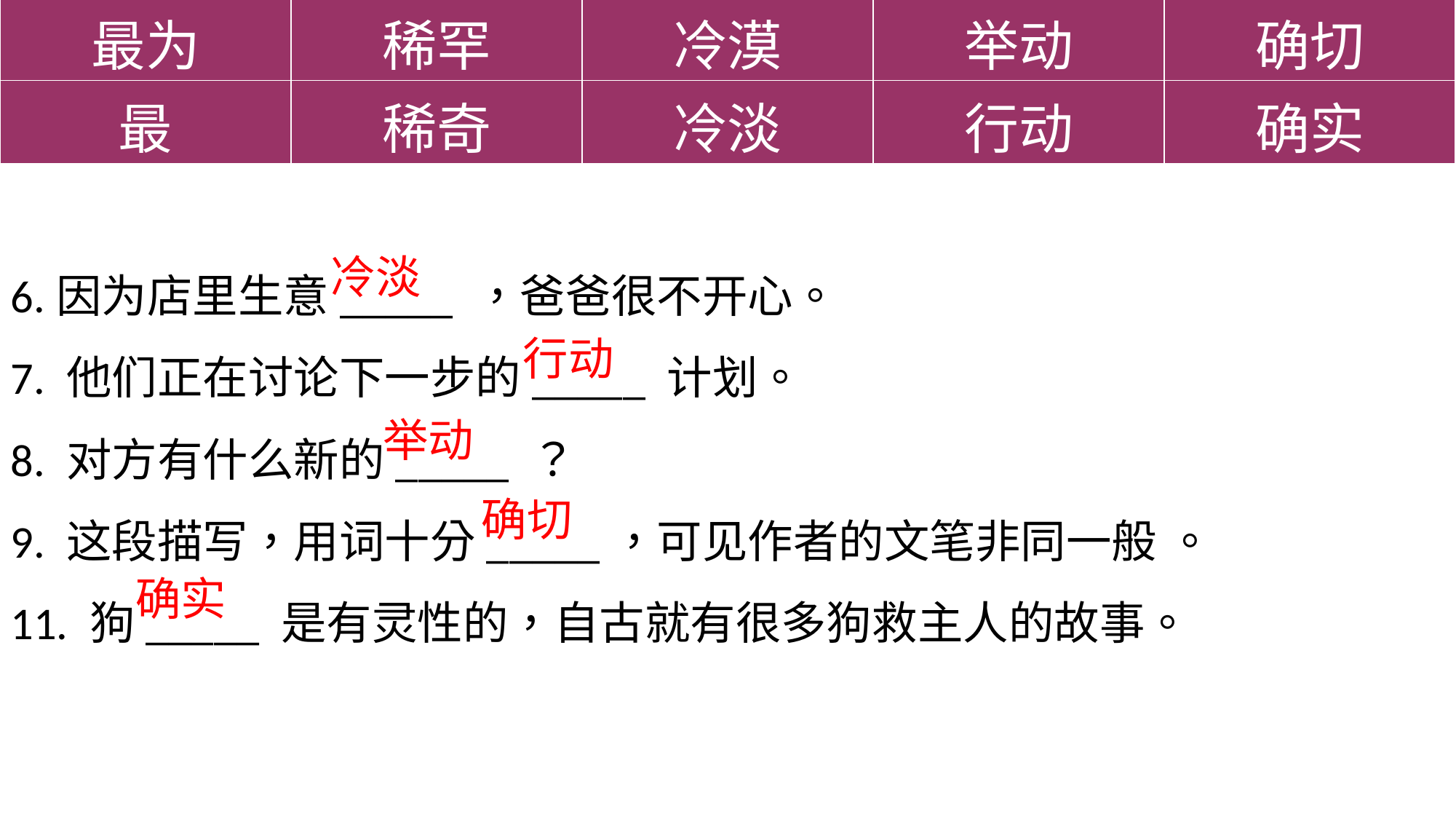

| 最为 | 稀罕 | 冷漠 | 举动 | 确切 |
| --- | --- | --- | --- | --- |
| 最 | 稀奇 | 冷淡 | 行动 | 确实 |
6.因为店里生意_____ ，爸爸很不开心。
7. 他们正在讨论下一步的_____ 计划。
8. 对方有什么新的_____ ？
9. 这段描写，用词十分_____，可见作者的文笔非同一般 。
11. 狗_____ 是有灵性的，自古就有很多狗救主人的故事。
冷淡
行动
举动
确切

确实